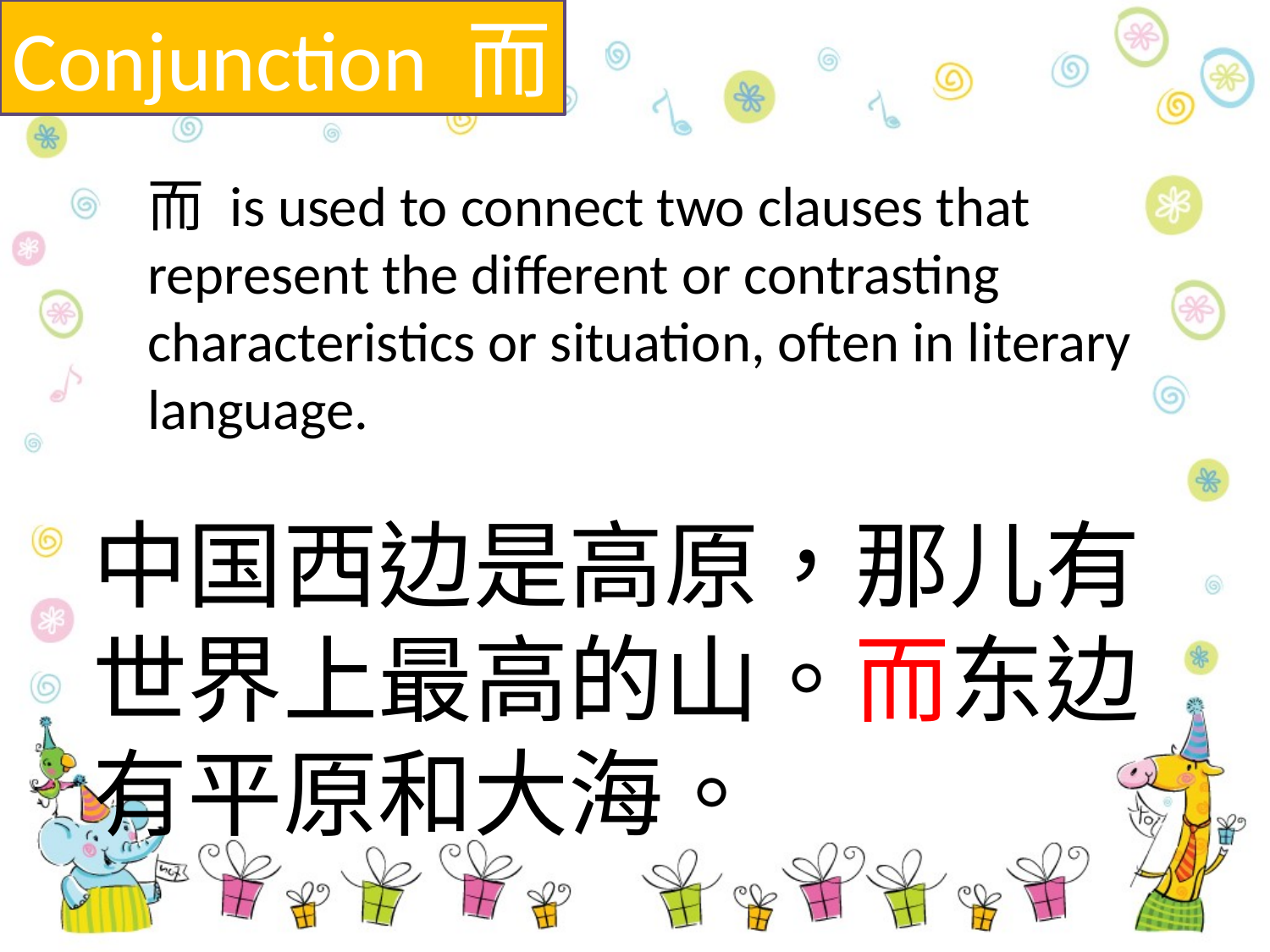

Conjunction 而
而 is used to connect two clauses that represent the different or contrasting characteristics or situation, often in literary language.
中国西边是高原，那儿有世界上最高的山。而东边有平原和大海。